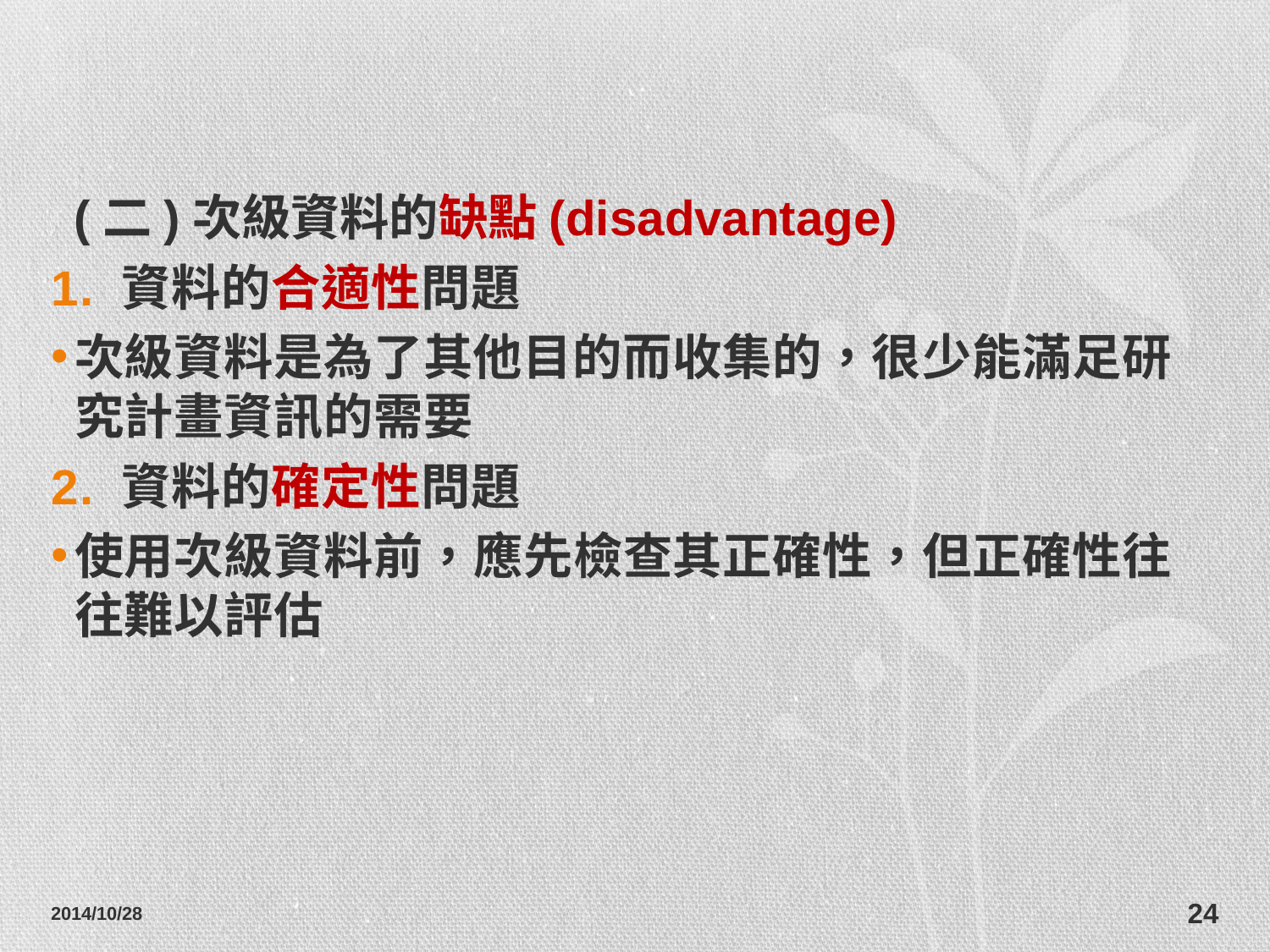

#
(二)次級資料的缺點(disadvantage)
資料的合適性問題
次級資料是為了其他目的而收集的，很少能滿足研究計畫資訊的需要
資料的確定性問題
使用次級資料前，應先檢查其正確性，但正確性往往難以評估

2014/10/28
24